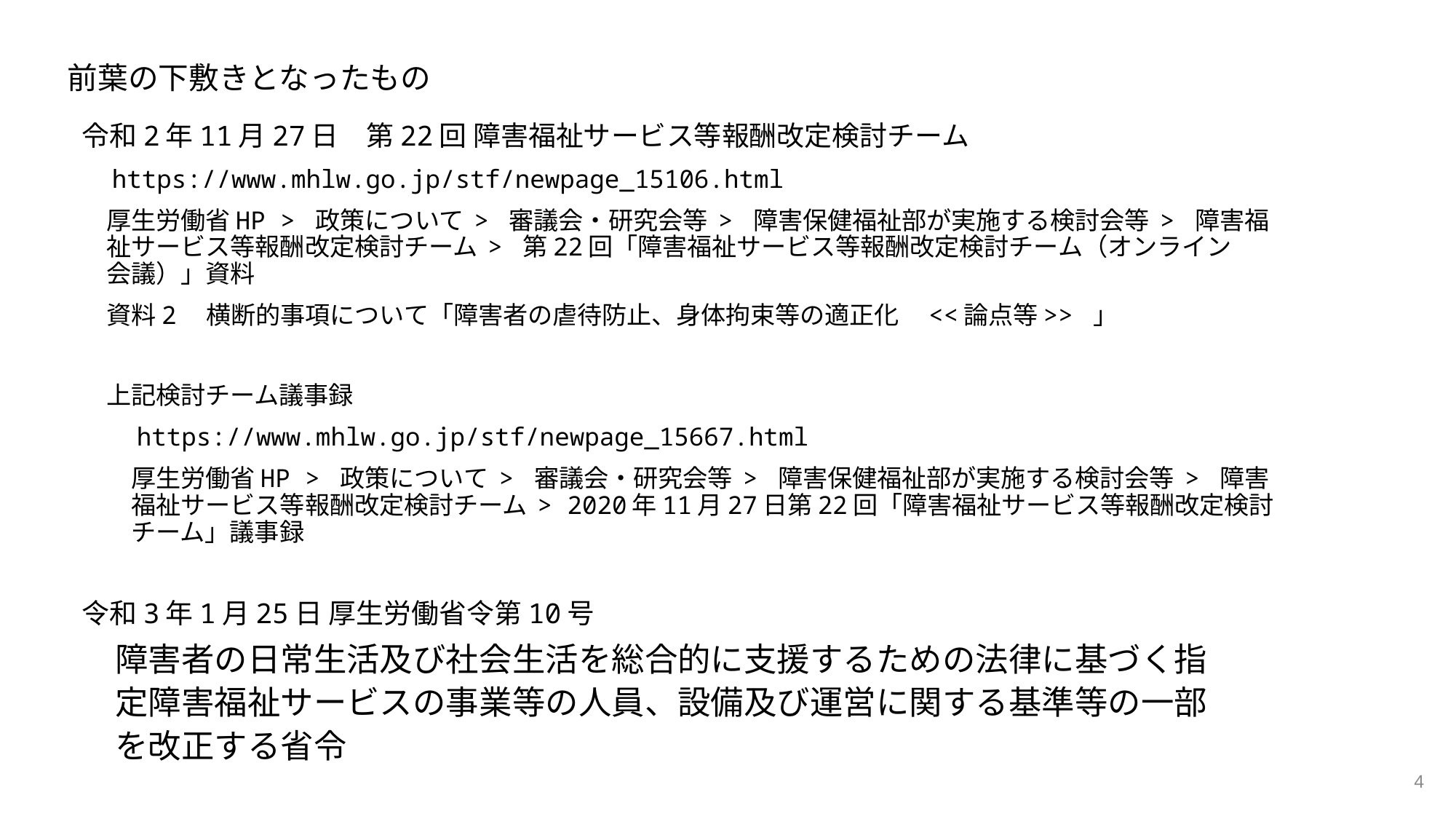

前葉の下敷きとなったもの
令和2年11月27日　第22回 障害福祉サービス等報酬改定検討チーム

　https://www.mhlw.go.jp/stf/newpage_15106.html

　厚生労働省HP > 政策について > 審議会・研究会等 > 障害保健福祉部が実施する検討会等 > 障害福
　祉サービス等報酬改定検討チーム > 第22回「障害福祉サービス等報酬改定検討チーム（オンライン
　会議）」資料

　資料2　横断的事項について「障害者の虐待防止、身体拘束等の適正化　<<論点等>> 」

　上記検討チーム議事録

　　https://www.mhlw.go.jp/stf/newpage_15667.html

　　厚生労働省HP > 政策について > 審議会・研究会等 > 障害保健福祉部が実施する検討会等 > 障害
　　福祉サービス等報酬改定検討チーム > 2020年11月27日第22回「障害福祉サービス等報酬改定検討
　　チーム」議事録

令和3年1月25日 厚生労働省令第10号

　障害者の日常生活及び社会生活を総合的に支援するための法律に基づく指

　定障害福祉サービスの事業等の人員、設備及び運営に関する基準等の一部

　を改正する省令
4